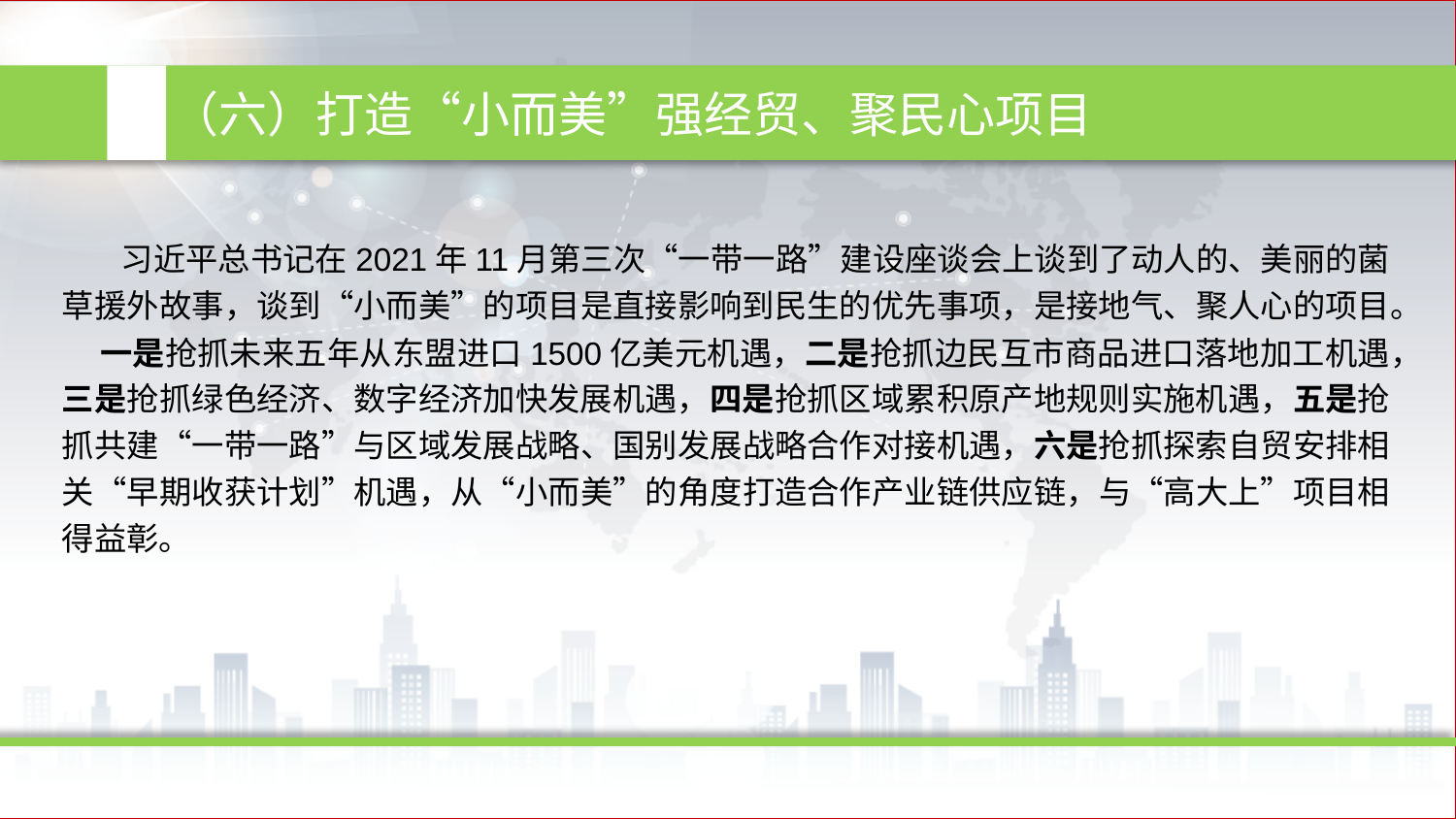

（六）打造“小而美”强经贸、聚民心项目
      习近平总书记在2021年11月第三次“一带一路”建设座谈会上谈到了动人的、美丽的菌草援外故事，谈到“小而美”的项目是直接影响到民生的优先事项，是接地气、聚人心的项目。
    一是抢抓未来五年从东盟进口1500亿美元机遇，二是抢抓边民互市商品进口落地加工机遇，三是抢抓绿色经济、数字经济加快发展机遇，四是抢抓区域累积原产地规则实施机遇，五是抢抓共建“一带一路”与区域发展战略、国别发展战略合作对接机遇，六是抢抓探索自贸安排相关“早期收获计划”机遇，从“小而美”的角度打造合作产业链供应链，与“高大上”项目相得益彰。